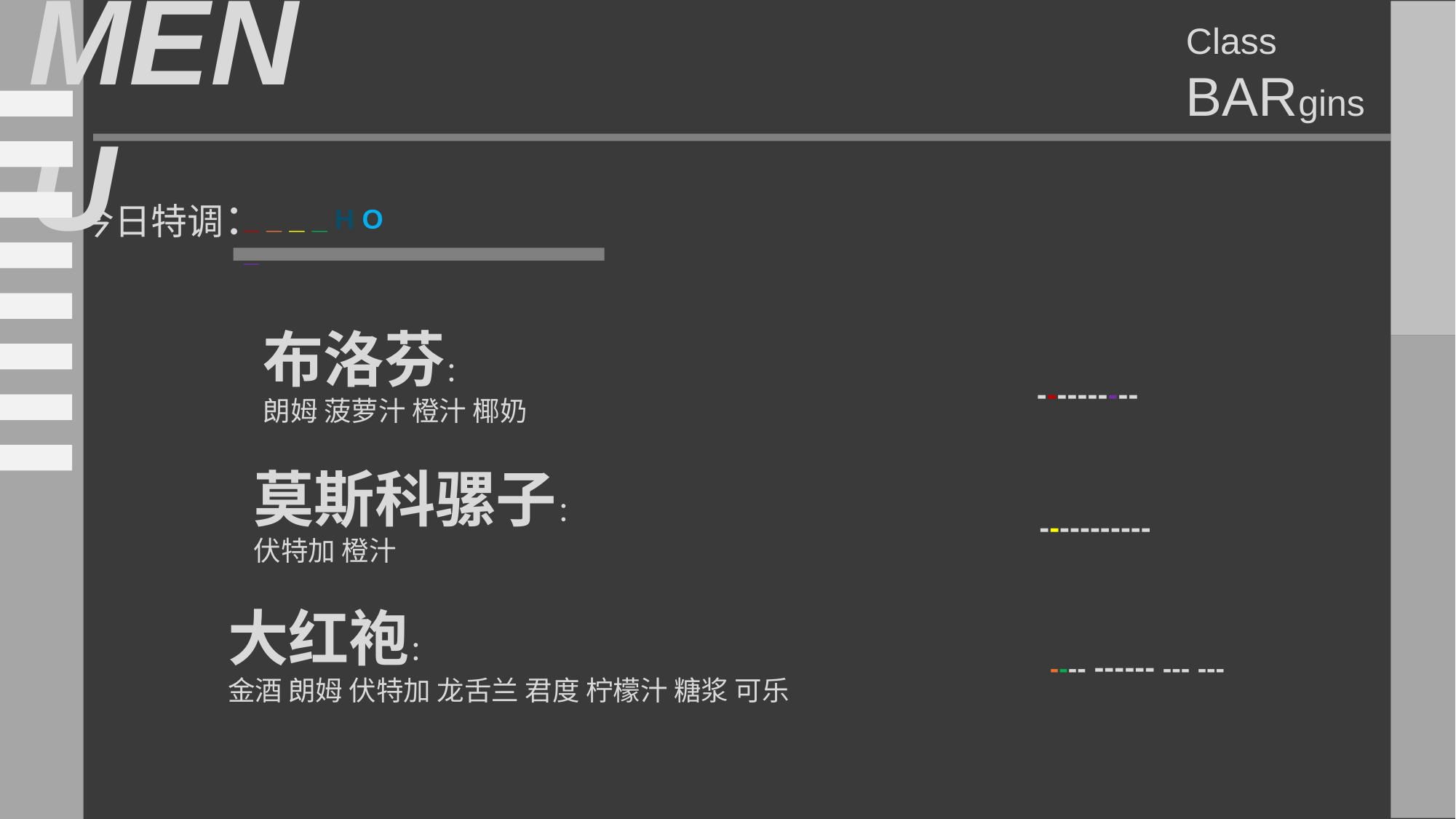

MENU

Class
BARgins

今日特调：

_ _ _ _ H O _

布洛芬：
朗姆 菠萝汁 橙汁 椰奶

----------

莫斯科骡子：
伏特加 橙汁
-----------
大红袍：
金酒 朗姆 伏特加 龙舌兰 君度 柠檬汁 糖浆 可乐
---- ------ --- ---